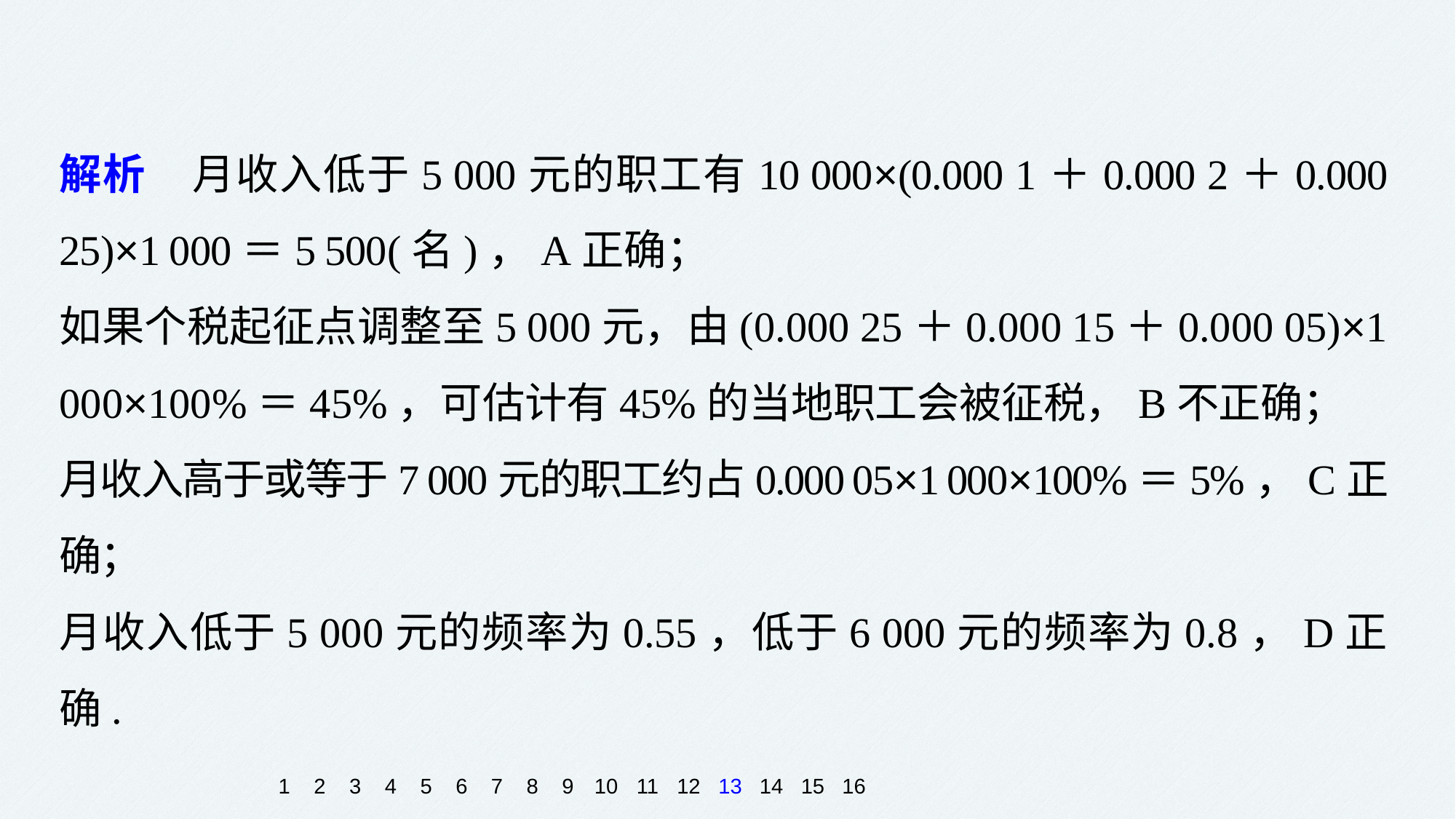

解析　月收入低于5 000元的职工有10 000×(0.000 1＋0.000 2＋0.000 25)×1 000＝5 500(名)，A正确；
如果个税起征点调整至5 000元，由(0.000 25＋0.000 15＋0.000 05)×1 000×100%＝45%，可估计有45%的当地职工会被征税，B不正确；
月收入高于或等于7 000元的职工约占0.000 05×1 000×100%＝5%，C正确；
月收入低于5 000元的频率为0.55，低于6 000元的频率为0.8，D正确.
1
2
3
4
5
6
7
8
9
10
11
12
13
14
15
16